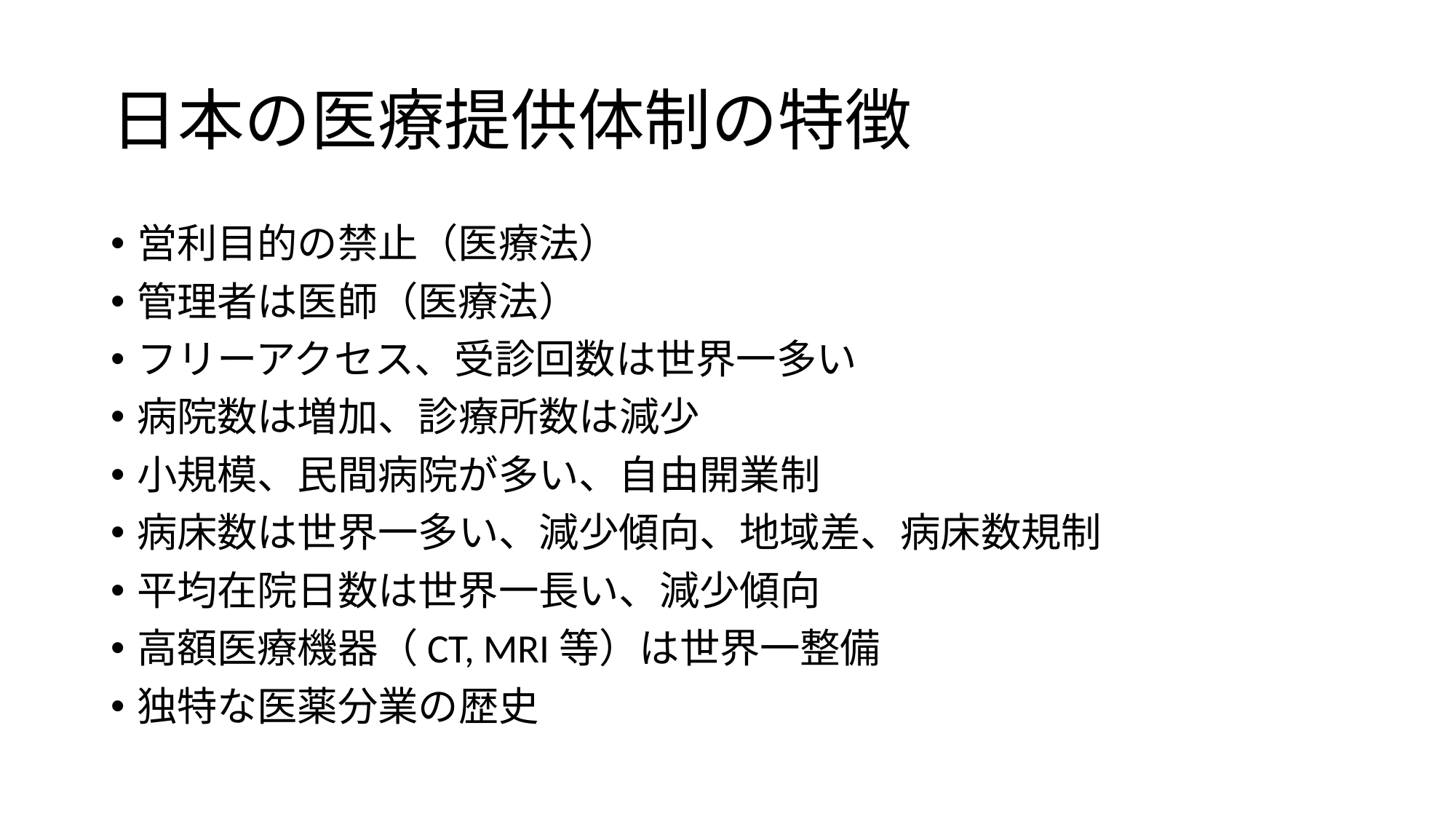

# 日本の医療提供体制の特徴
営利目的の禁止（医療法）
管理者は医師（医療法）
フリーアクセス、受診回数は世界一多い
病院数は増加、診療所数は減少
小規模、民間病院が多い、自由開業制
病床数は世界一多い、減少傾向、地域差、病床数規制
平均在院日数は世界一長い、減少傾向
高額医療機器（CT, MRI等）は世界一整備
独特な医薬分業の歴史